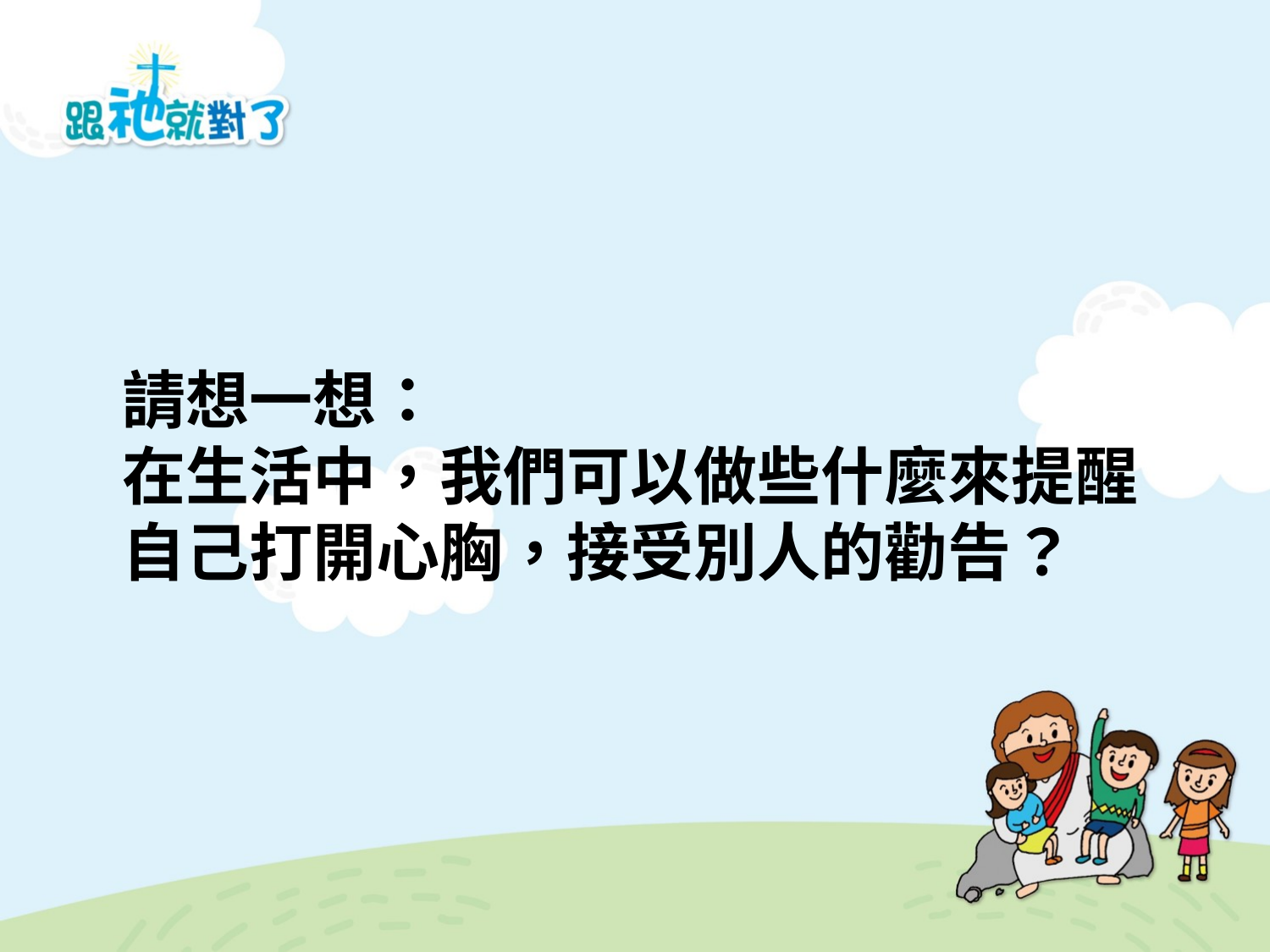

請想一想：
在生活中，我們可以做些什麼來提醒自己打開心胸，接受別人的勸告？